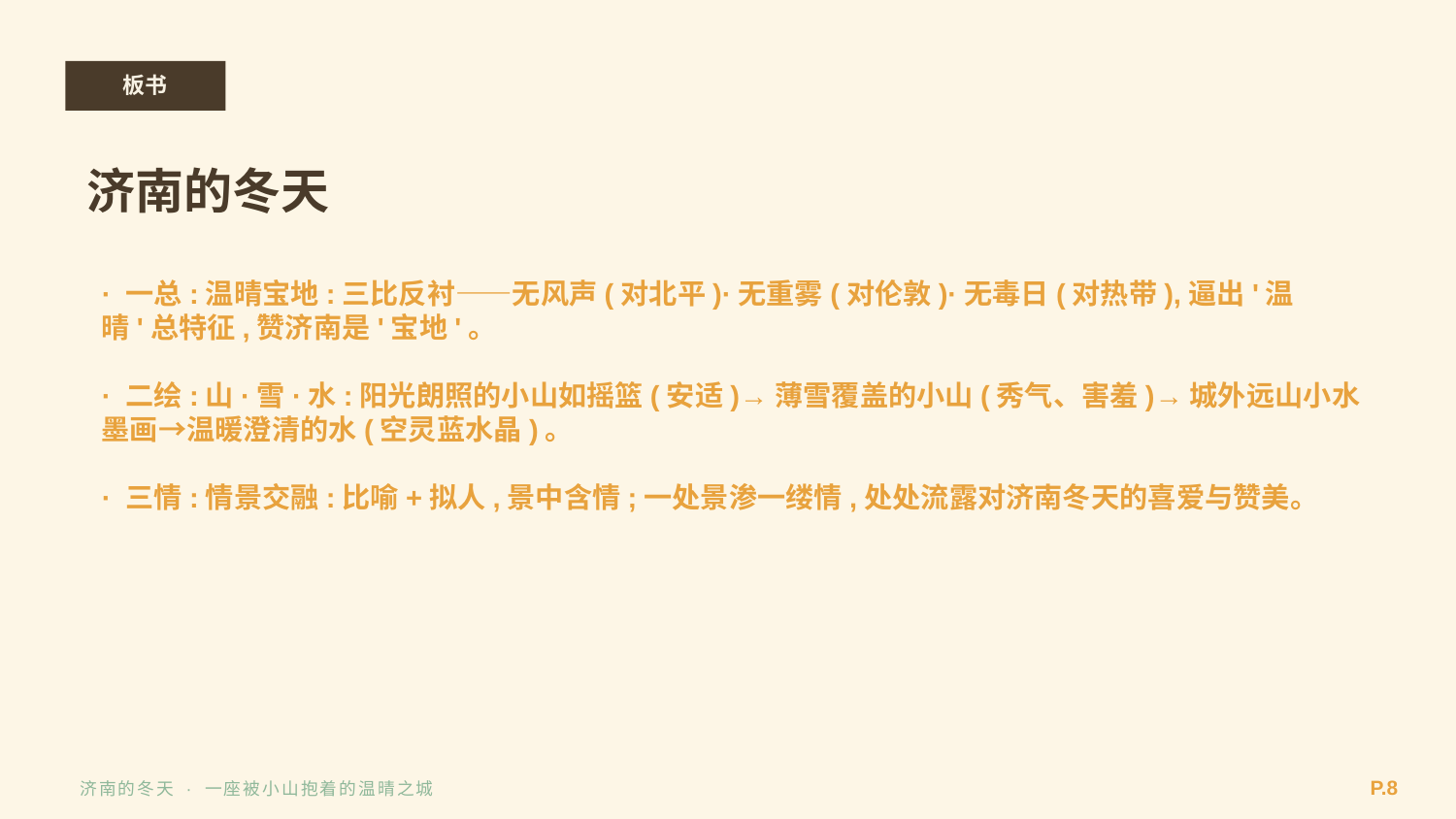

板书

济南的冬天
· 一总:温晴宝地:三比反衬——无风声(对北平)·无重雾(对伦敦)·无毒日(对热带),逼出'温晴'总特征,赞济南是'宝地'。
· 二绘:山·雪·水:阳光朗照的小山如摇篮(安适)→薄雪覆盖的小山(秀气、害羞)→城外远山小水墨画→温暖澄清的水(空灵蓝水晶)。
· 三情:情景交融:比喻+拟人,景中含情;一处景渗一缕情,处处流露对济南冬天的喜爱与赞美。
P.8
济南的冬天 · 一座被小山抱着的温晴之城